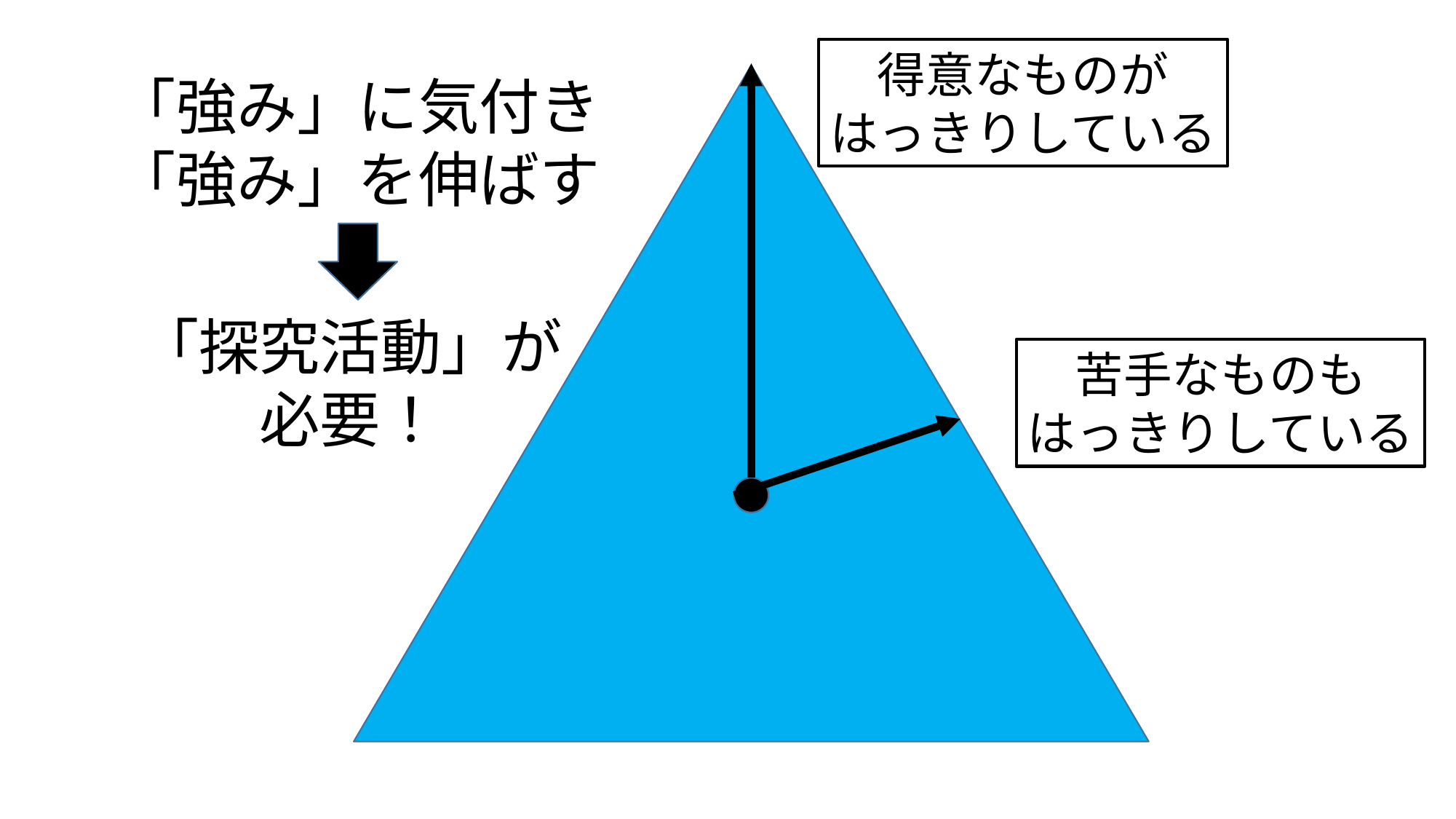

得意なものが
はっきりしている
「強み」に気付き
「強み」を伸ばす

「探究活動」が
必要！
苦手なものも
はっきりしている